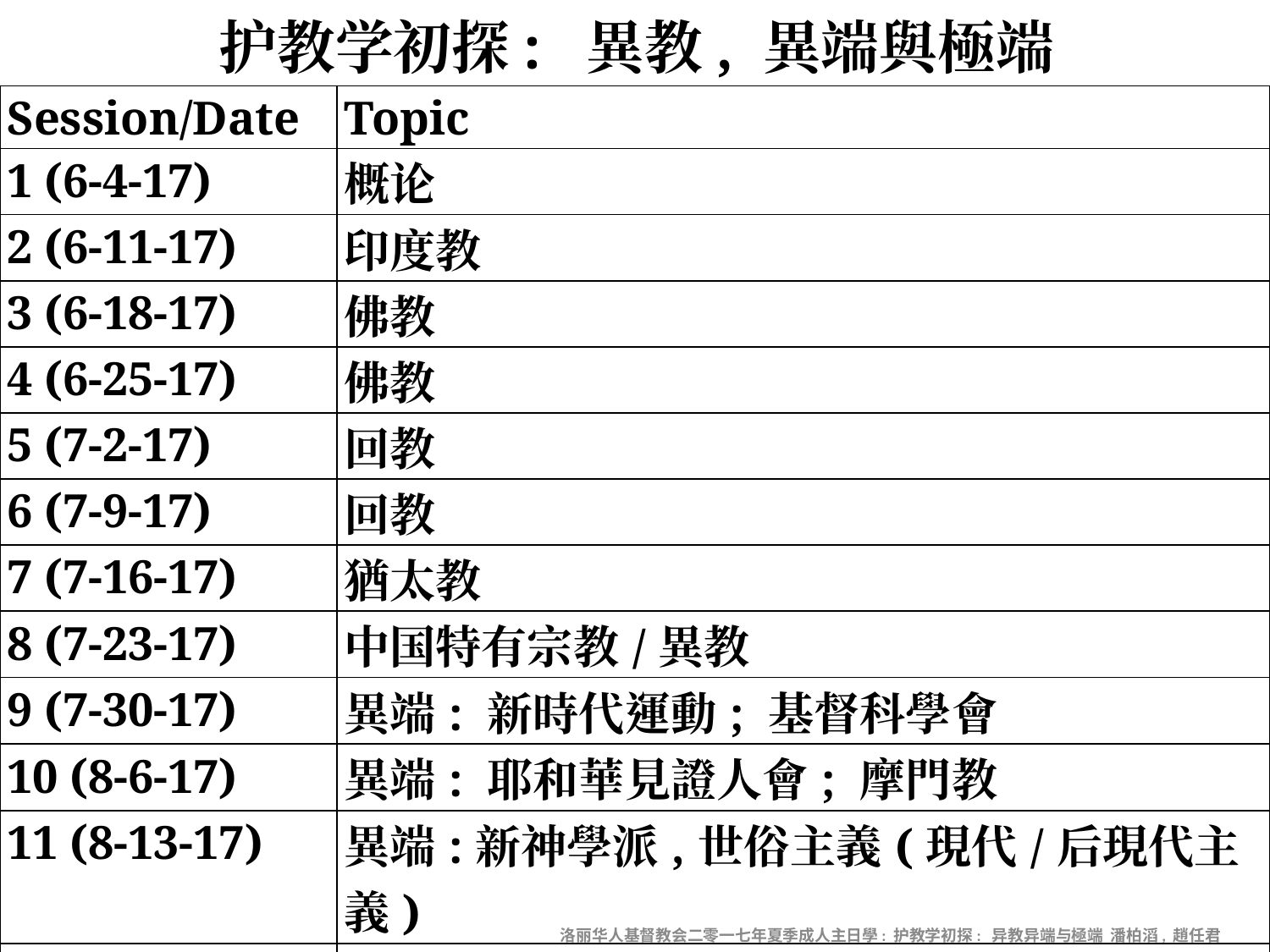

# 护教学初探:  異教, 異端與極端
| Session/Date | Topic |
| --- | --- |
| 1 (6-4-17) | 概论 |
| 2 (6-11-17) | 印度教 |
| 3 (6-18-17) | 佛教 |
| 4 (6-25-17) | 佛教 |
| 5 (7-2-17) | 回教 |
| 6 (7-9-17) | 回教 |
| 7 (7-16-17) | 猶太教 |
| 8 (7-23-17) | 中国特有宗教/異教 |
| 9 (7-30-17) | 異端: 新時代運動; 基督科學會 |
| 10 (8-6-17) | 異端: 耶和華見證人會; 摩門教 |
| 11 (8-13-17) | 異端:新神學派,世俗主義(現代/后現代主義) |
| 12 (8-20-17) | 極端: 基督復臨安息日會; 極端靈恩派 |
| 13(8-27-17) | 基督復臨安息日會;總結 |
洛丽华人基督教会二零一七年夏季成人主日學: 护教学初探:  异教异端与極端  潘柏滔, 趙任君